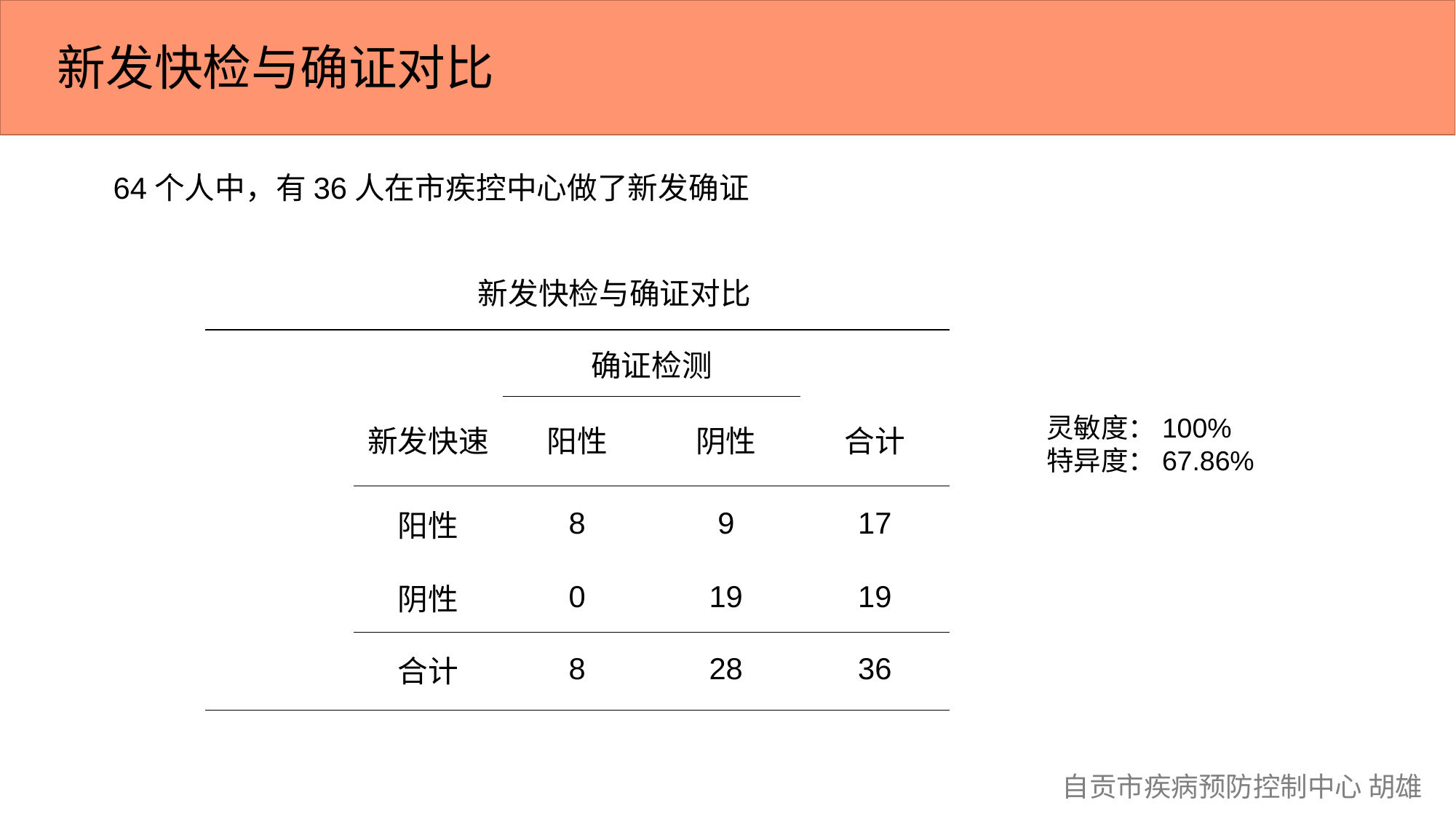

新发快检与确证对比
64个人中，有36人在市疾控中心做了新发确证
新发快检与确证对比
|  |  | 确证检测 |  |  |
| --- | --- | --- | --- | --- |
|  | 新发快速 | 阳性 | 阴性 | 合计 |
|  | 阳性 | 8 | 9 | 17 |
|  | 阴性 | 0 | 19 | 19 |
|  | 合计 | 8 | 28 | 36 |
灵敏度：100%
特异度：67.86%